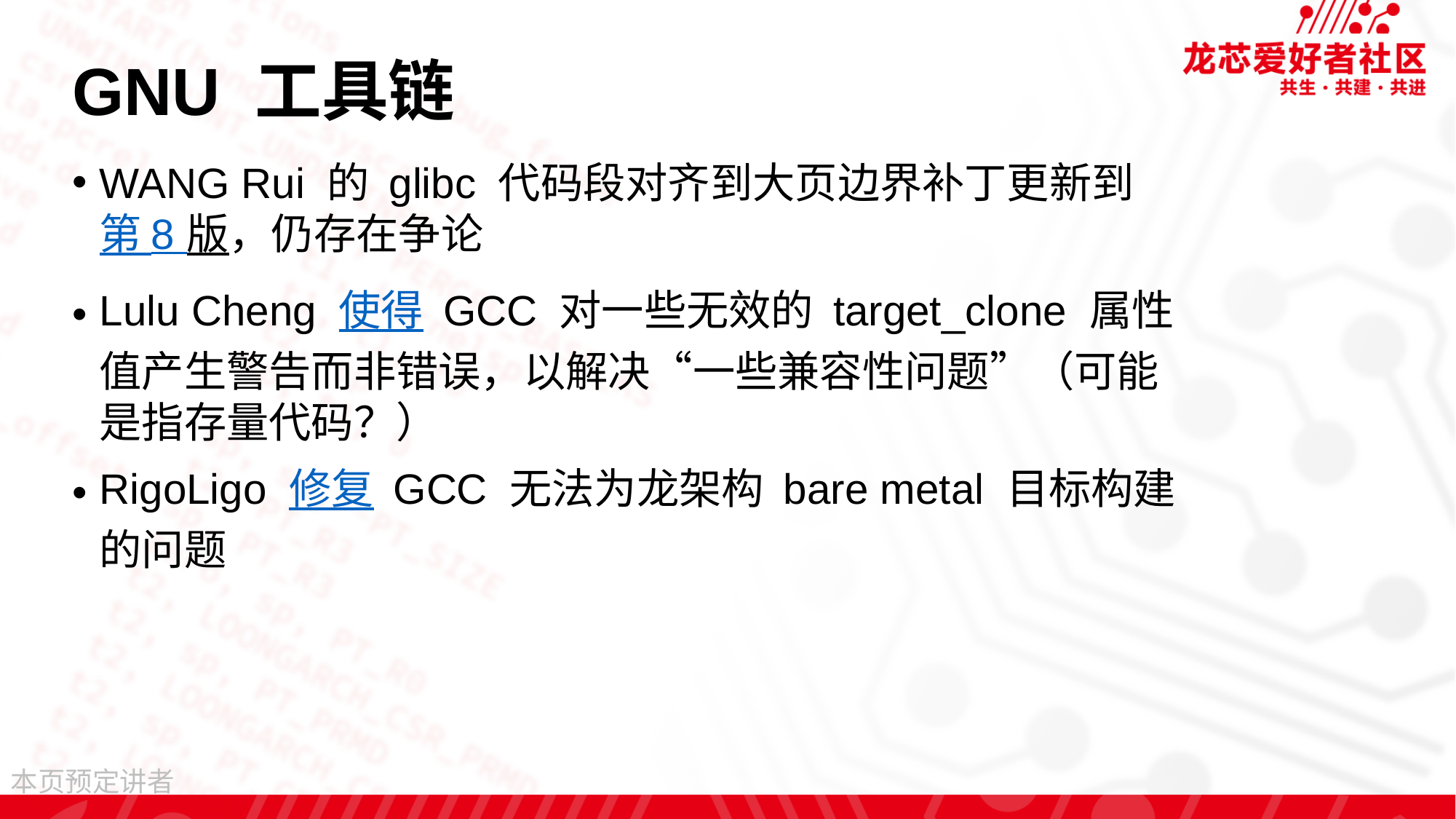

# GNU 工具链
WANG Rui 的 glibc 代码段对齐到大页边界补丁更新到第 8 版，仍存在争论
Lulu Cheng 使得 GCC 对一些无效的 target_clone 属性值产生警告而非错误，以解决“一些兼容性问题”（可能是指存量代码？）
RigoLigo 修复 GCC 无法为龙架构 bare metal 目标构建的问题